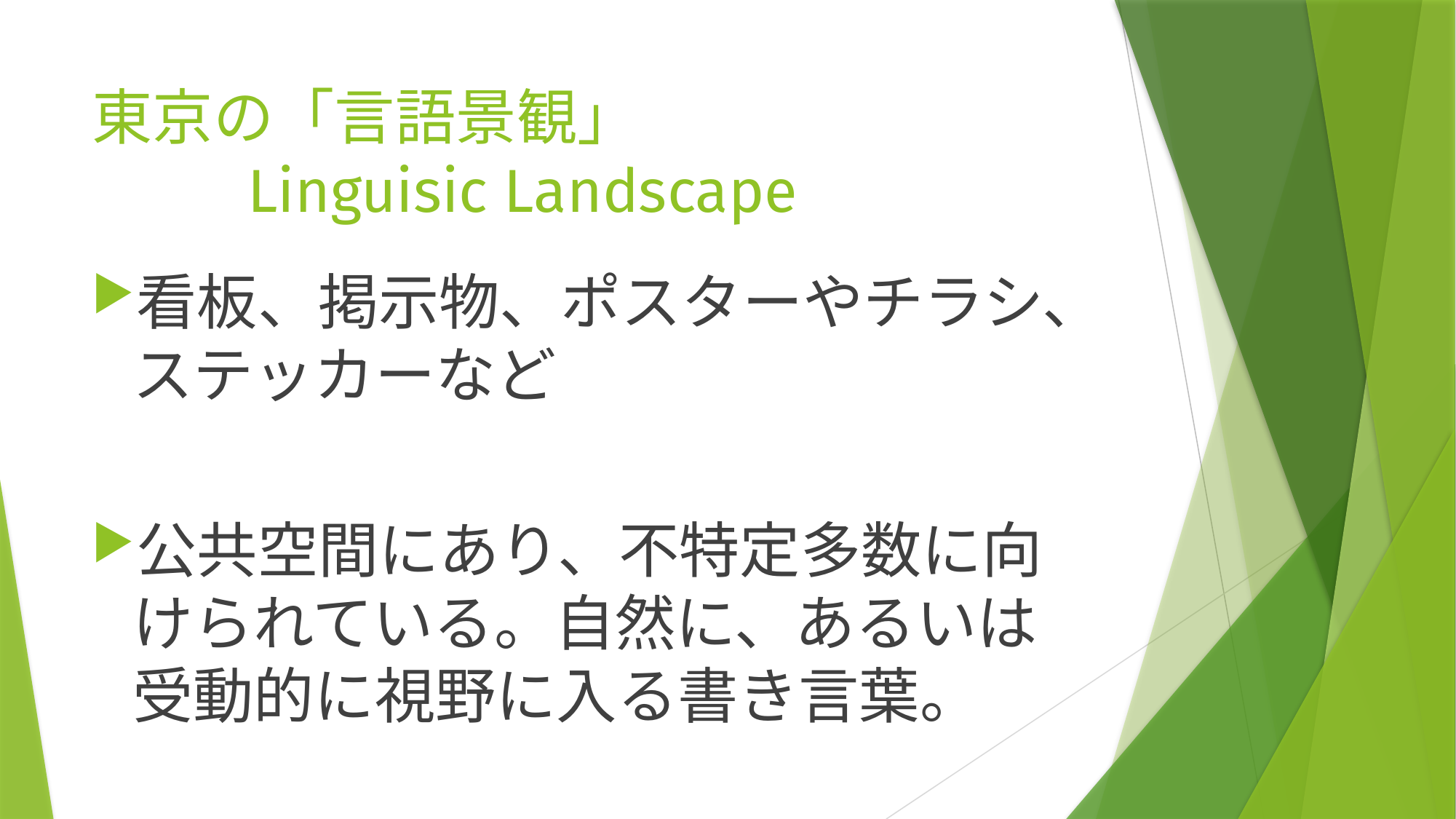

# 東京の「言語景観」 　      Linguisic Landscape
看板、掲示物、ポスターやチラシ、ステッカーなど

公共空間にあり、不特定多数に向けられている。自然に、あるいは受動的に視野に入る書き言葉。